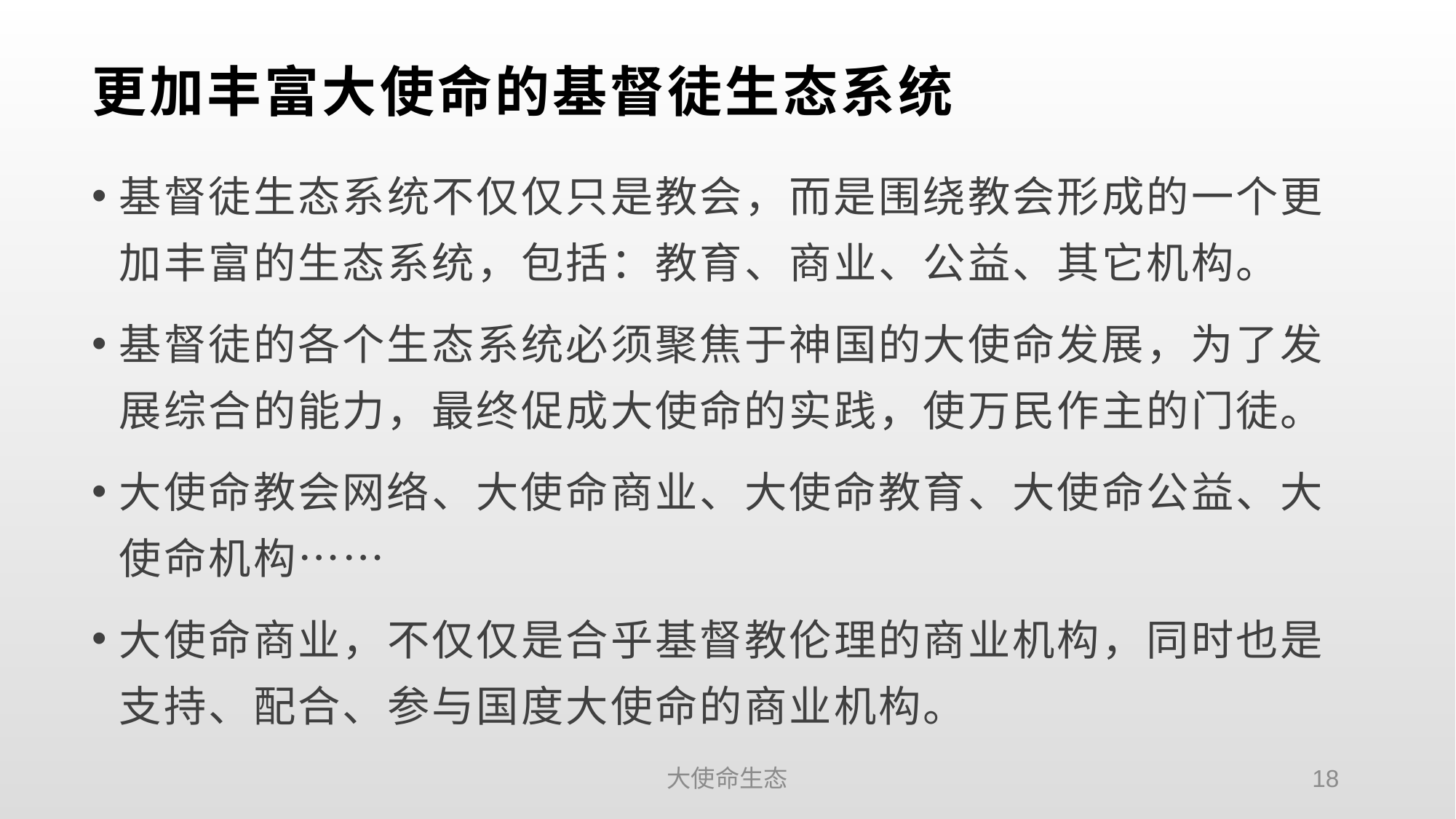

# 更加丰富大使命的基督徒生态系统
基督徒生态系统不仅仅只是教会，而是围绕教会形成的一个更加丰富的生态系统，包括：教育、商业、公益、其它机构。
基督徒的各个生态系统必须聚焦于神国的大使命发展，为了发展综合的能力，最终促成大使命的实践，使万民作主的门徒。
大使命教会网络、大使命商业、大使命教育、大使命公益、大使命机构……
大使命商业，不仅仅是合乎基督教伦理的商业机构，同时也是支持、配合、参与国度大使命的商业机构。
大使命生态
18